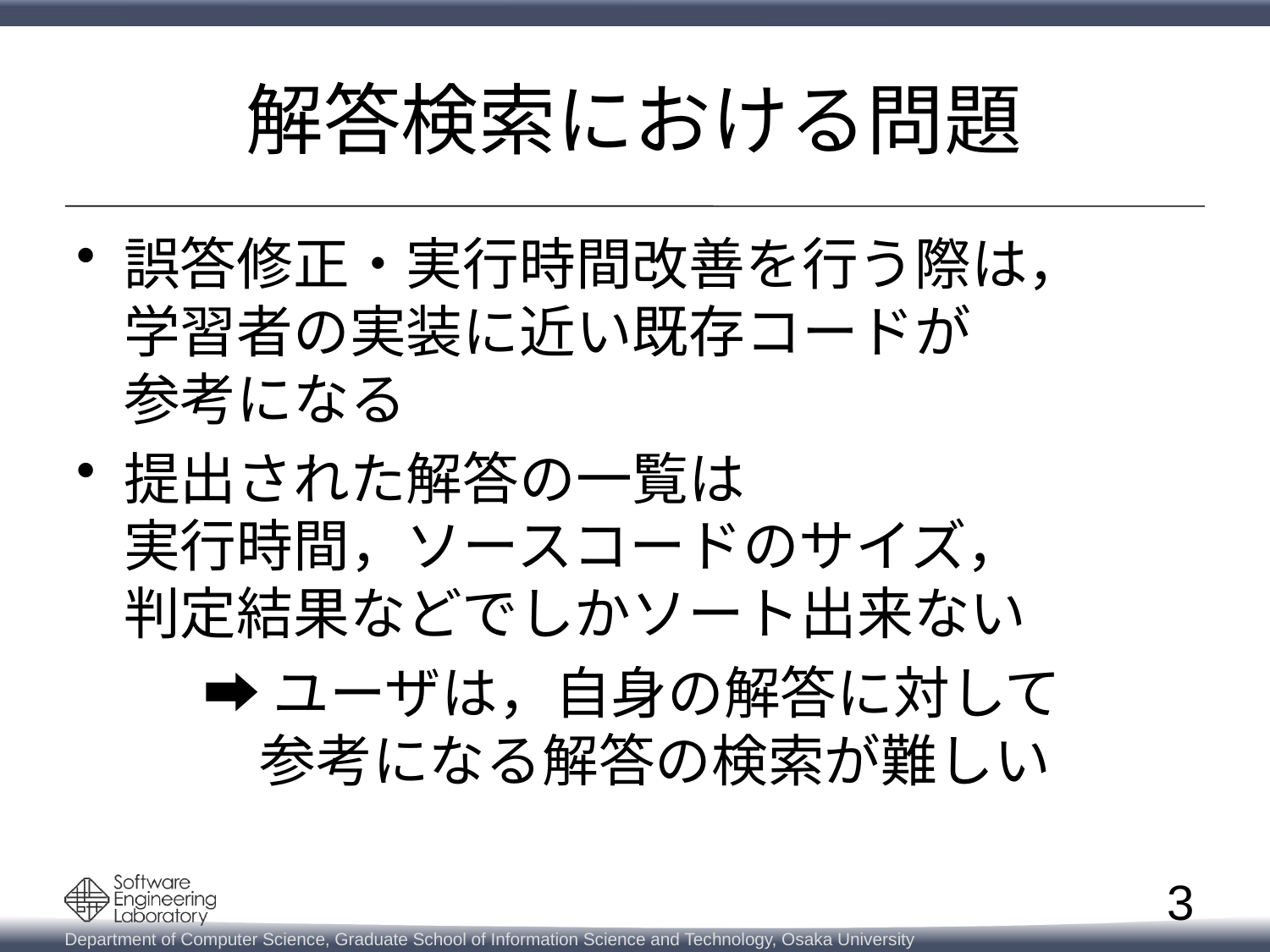

# 解答検索における問題
誤答修正・実行時間改善を行う際は，
学習者の実装に近い既存コードが
参考になる
提出された解答の一覧は
実行時間，ソースコードのサイズ，
判定結果などでしかソート出来ない
	➡ユーザは，自身の解答に対して
	　参考になる解答の検索が難しい
3